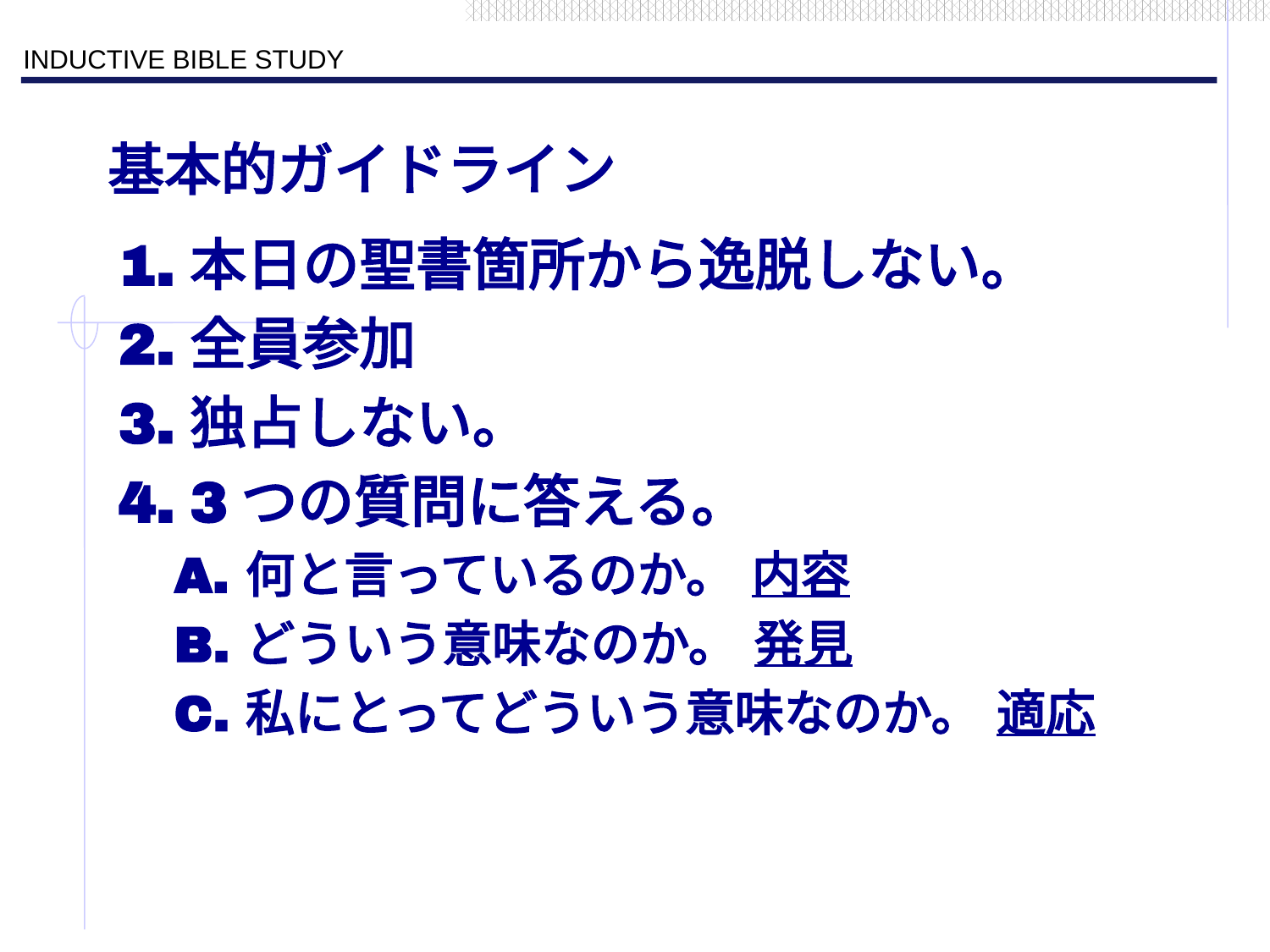

# 基本的ガイドライン
本日の聖書箇所から逸脱しない。
全員参加
独占しない。
3つの質問に答える。
何と言っているのか。 内容
どういう意味なのか。 発見
私にとってどういう意味なのか。 適応